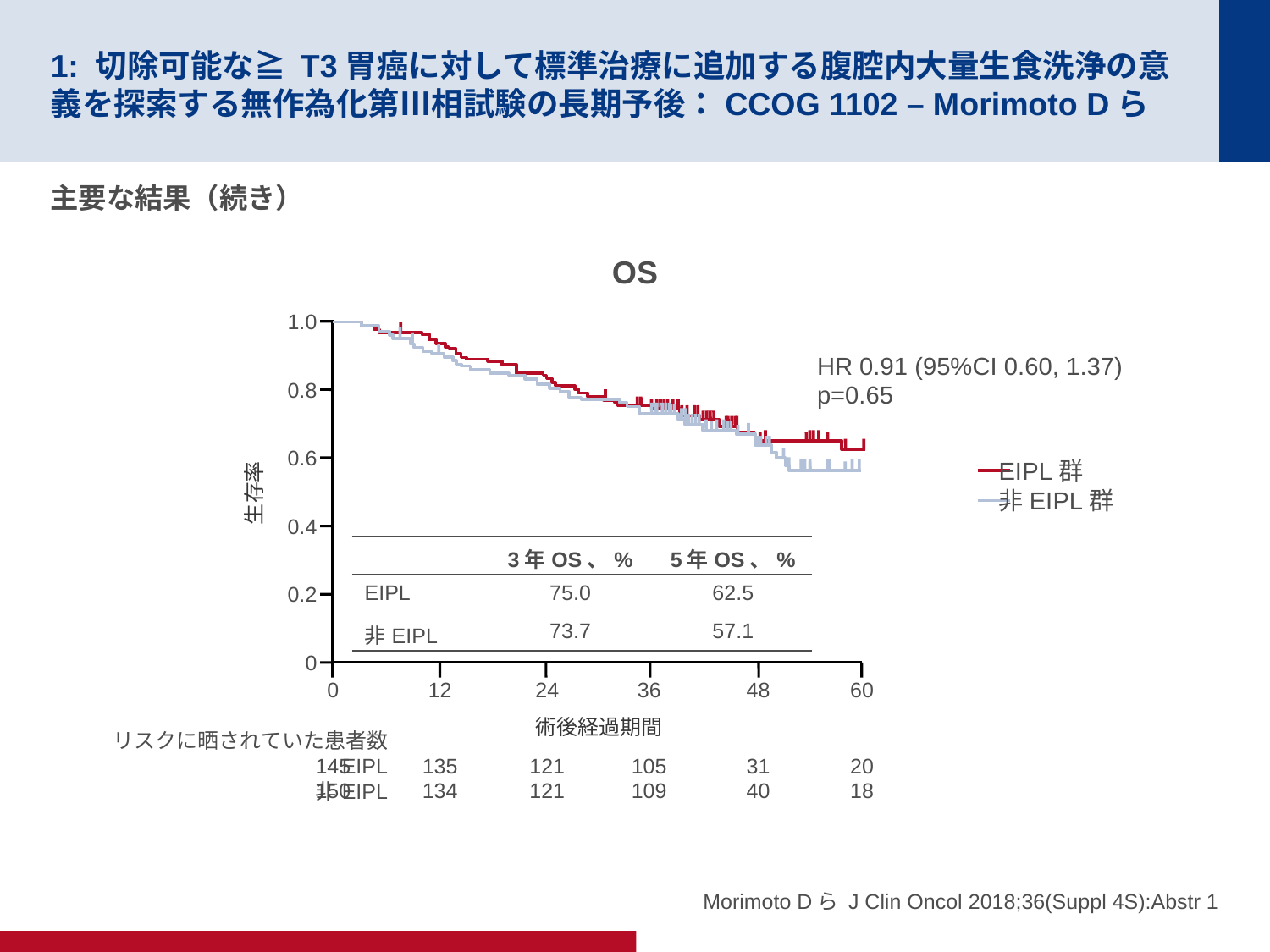

# 1: 切除可能な≧ T3胃癌に対して標準治療に追加する腹腔内大量生食洗浄の意義を探索する無作為化第Ⅲ相試験の長期予後：CCOG 1102 – Morimoto Dら
主要な結果（続き）

OS
1.0

HR 0.91 (95%CI 0.60, 1.37)
p=0.65
0.8
0.6
EIPL群
非EIPL群
生存率
0.4
|  | 3年OS、% | 5年OS、% |
| --- | --- | --- |
| EIPL | 75.0 | 62.5 |
| 非EIPL | 73.7 | 57.1 |
0.2
0
0

145
150
12

135
134
24

121
121
36

105
109
48

31
40
60

20
18
術後経過期間
リスクに晒されていた患者数
EIPL
非EIPL
Morimoto Dら J Clin Oncol 2018;36(Suppl 4S):Abstr 1